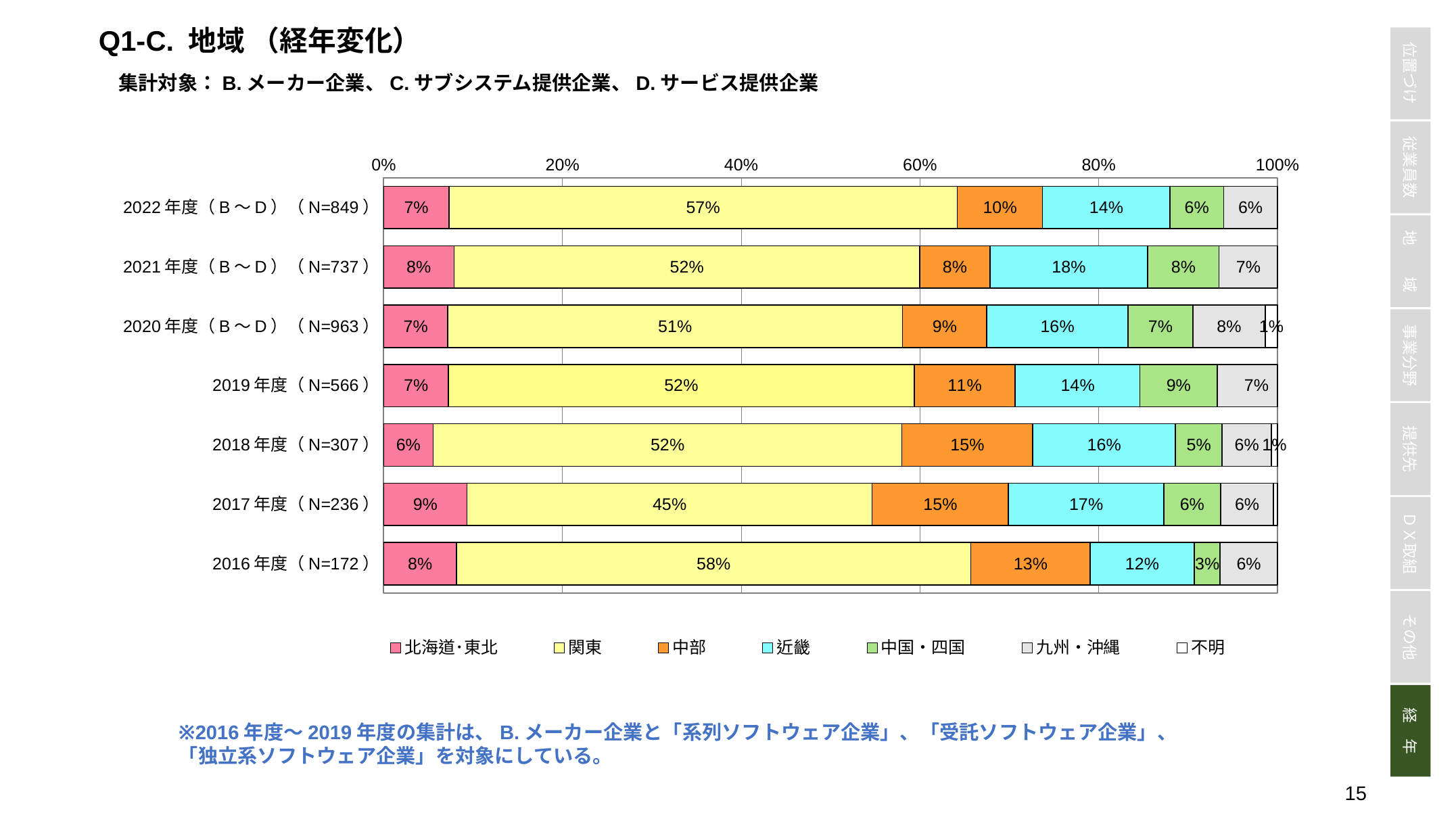

Q1-C. 地域 （経年変化）
集計対象：B.メーカー企業、C.サブシステム提供企業、D.サービス提供企業

### Chart

| Category | 北海道･東北 | 関東 | 中部 | 近畿 | 中国・四国 | 九州・沖縄 | 不明 |
|---|---|---|---|---|---|---|---|
| 2022年度（B～D）（N=849） | 0.07302709069493522 | 0.568904593639576 | 0.09540636042402827 | 0.1425206124852768 | 0.06007067137809187 | 0.06007067137809187 | 0.0 |
| 2021年度（B～D）（N=737） | 0.07869742198100407 | 0.5210312075983717 | 0.07869742198100407 | 0.17639077340569878 | 0.08005427408412483 | 0.06512890094979647 | 0.0 |
| 2020年度（B～D）（N=963） | 0.07165109034267912 | 0.5088265835929388 | 0.09449636552440291 | 0.15784008307372793 | 0.07268951194184839 | 0.08099688473520249 | 0.013499480789200415 |
| 2019年度（N=566） | 0.07243816254416961 | 0.5212014134275619 | 0.11307420494699646 | 0.13957597173144876 | 0.08657243816254417 | 0.06713780918727916 | 0.0 |
| 2018年度（N=307） | 0.05537459283387622 | 0.5244299674267101 | 0.1465798045602606 | 0.15960912052117263 | 0.05211726384364821 | 0.05537459283387622 | 0.006514657980456026 |
| 2017年度（N=236） | 0.09322033898305085 | 0.4533898305084746 | 0.15254237288135594 | 0.17372881355932204 | 0.0635593220338983 | 0.059322033898305086 | 0.00423728813559322 |
| 2016年度（N=172） | 0.08139534883720931 | 0.5755813953488372 | 0.13372093023255813 | 0.11627906976744186 | 0.029069767441860465 | 0.06395348837209303 | 0.0 |
※2016年度～2019年度の集計は、B.メーカー企業と「系列ソフトウェア企業」、「受託ソフトウェア企業」、「独立系ソフトウェア企業」を対象にしている。
15